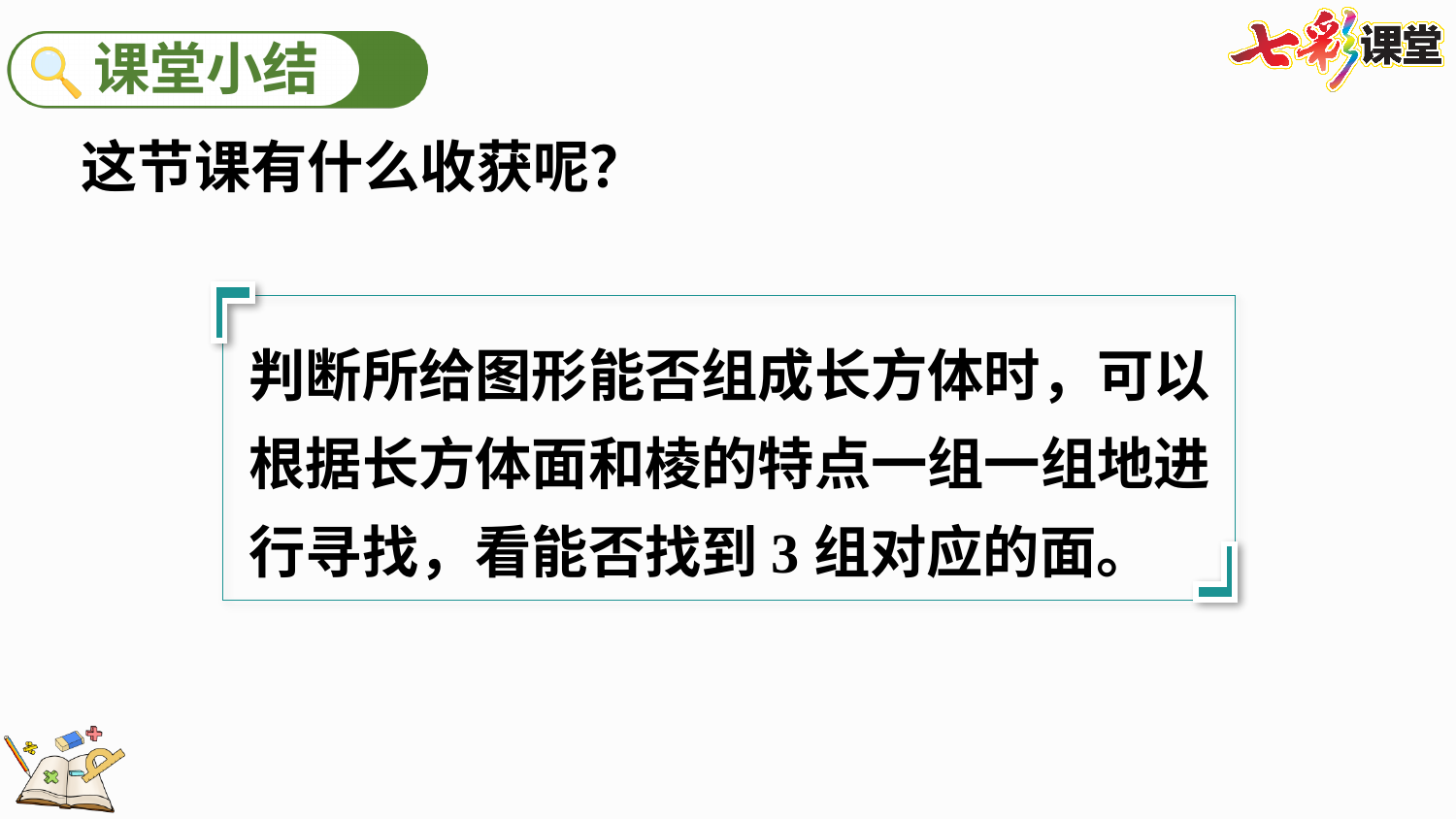

这节课有什么收获呢？

判断所给图形能否组成长方体时，可以根据长方体面和棱的特点一组一组地进行寻找，看能否找到3组对应的面。